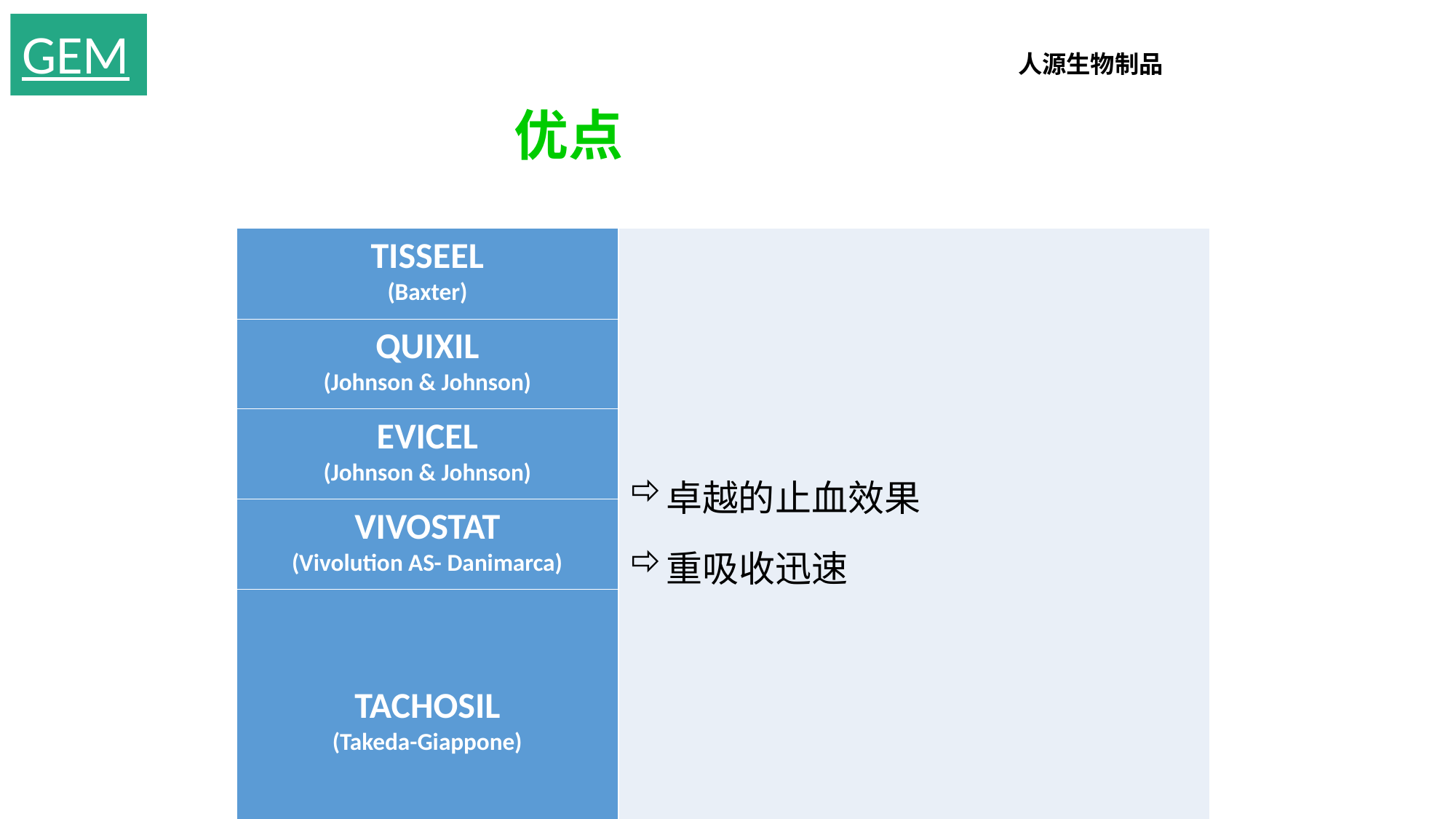

GEM
人源生物制品
优点
| TISSEEL (Baxter) | 卓越的止血效果 重吸收迅速 |
| --- | --- |
| QUIXIL (Johnson & Johnson) |  |
| EVICEL (Johnson & Johnson) |  |
| VIVOSTAT (Vivolution AS- Danimarca) |  |
| TACHOSIL (Takeda-Giappone) |  |